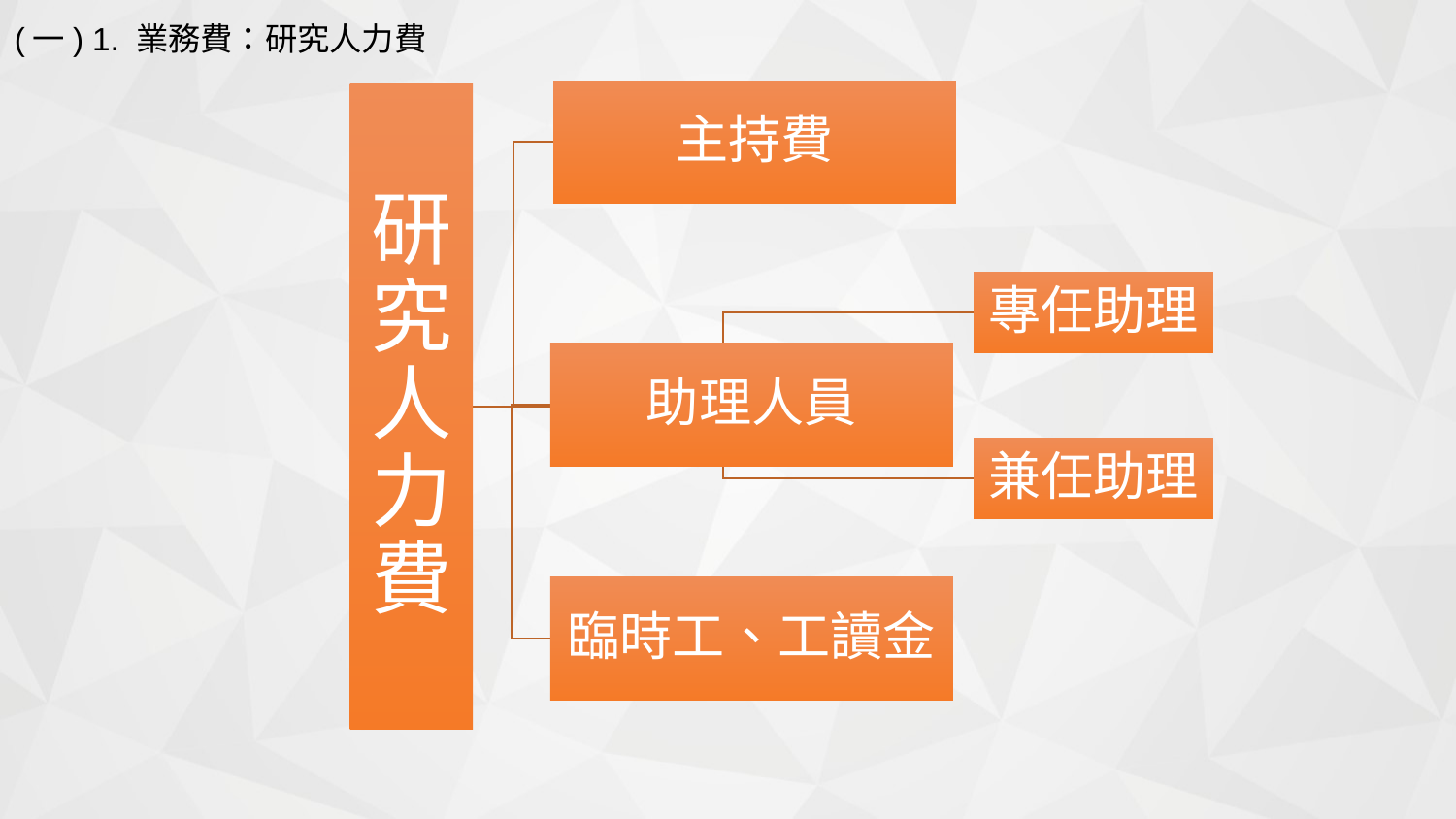

(一) 1. 業務費：研究人力費

研究人力費
主持費
助理人員
臨時工、工讀金
專任助理
兼任助理